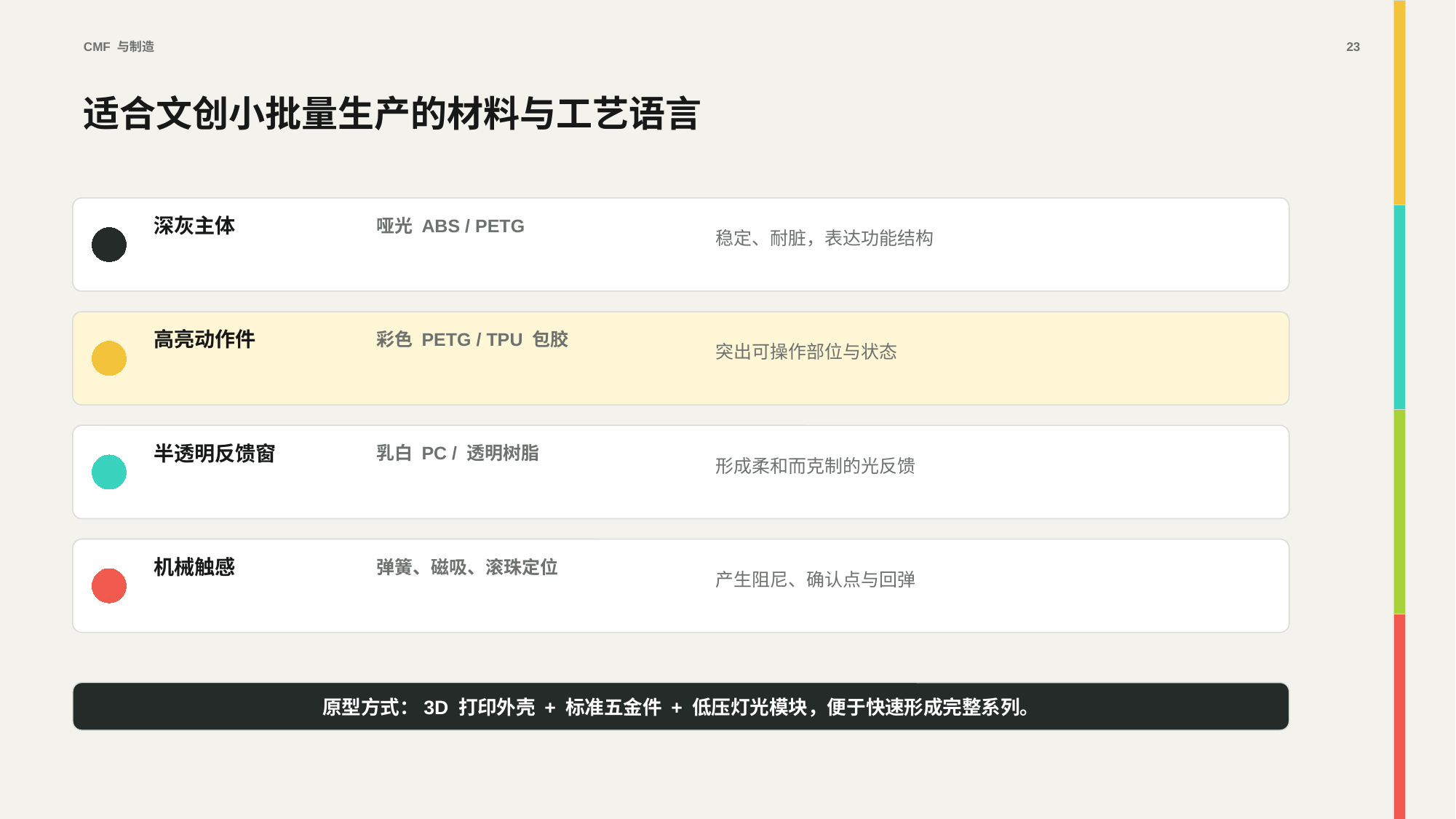

CMF 与制造
23
适合文创小批量生产的材料与工艺语言

稳定、耐脏，表达功能结构
深灰主体
哑光 ABS / PETG

突出可操作部位与状态
高亮动作件
彩色 PETG / TPU 包胶

形成柔和而克制的光反馈
半透明反馈窗
乳白 PC / 透明树脂

产生阻尼、确认点与回弹
机械触感
弹簧、磁吸、滚珠定位

原型方式：3D 打印外壳 + 标准五金件 + 低压灯光模块，便于快速形成完整系列。